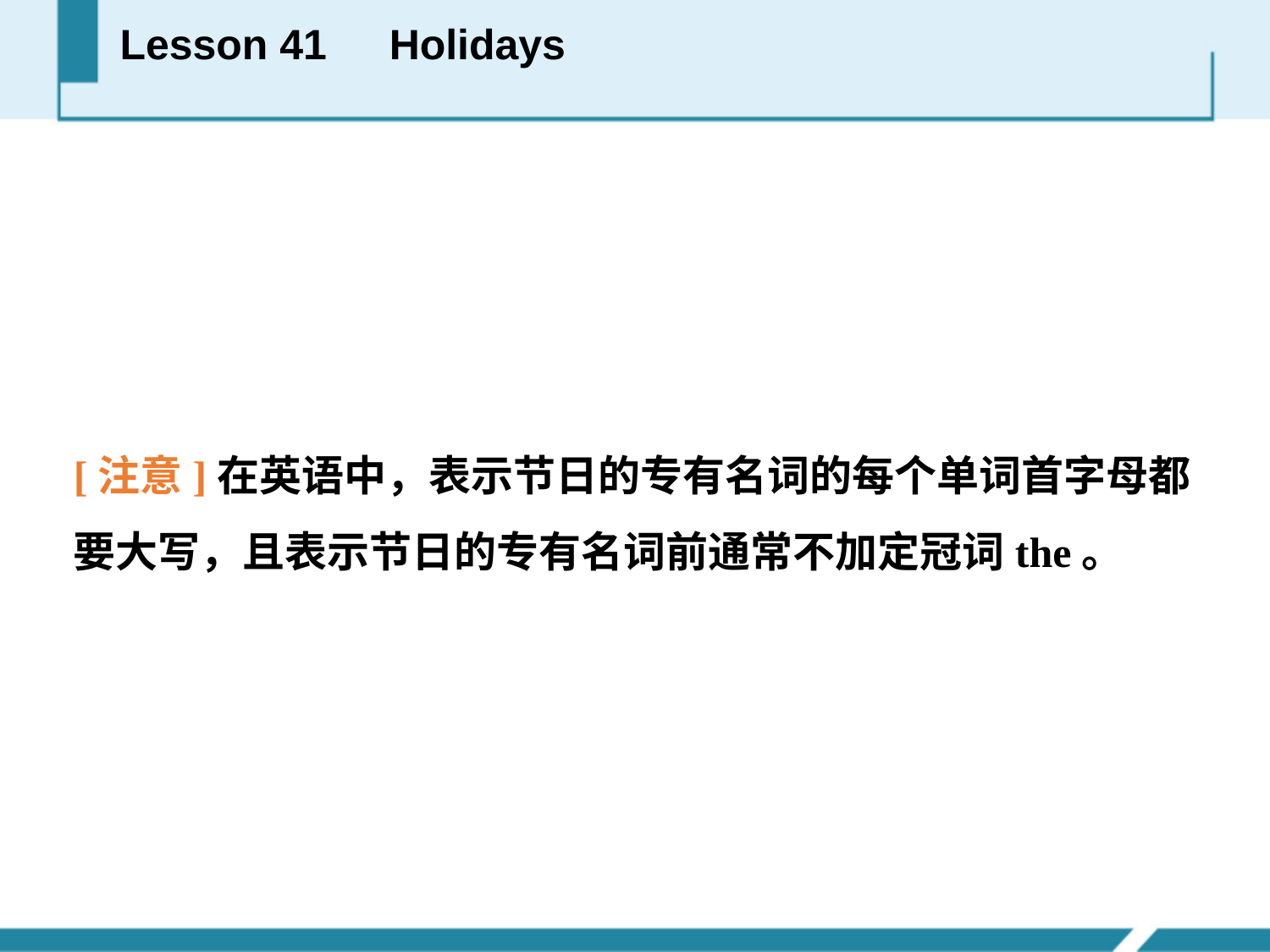

Lesson 41　Holidays
[注意]在英语中，表示节日的专有名词的每个单词首字母都要大写，且表示节日的专有名词前通常不加定冠词the。